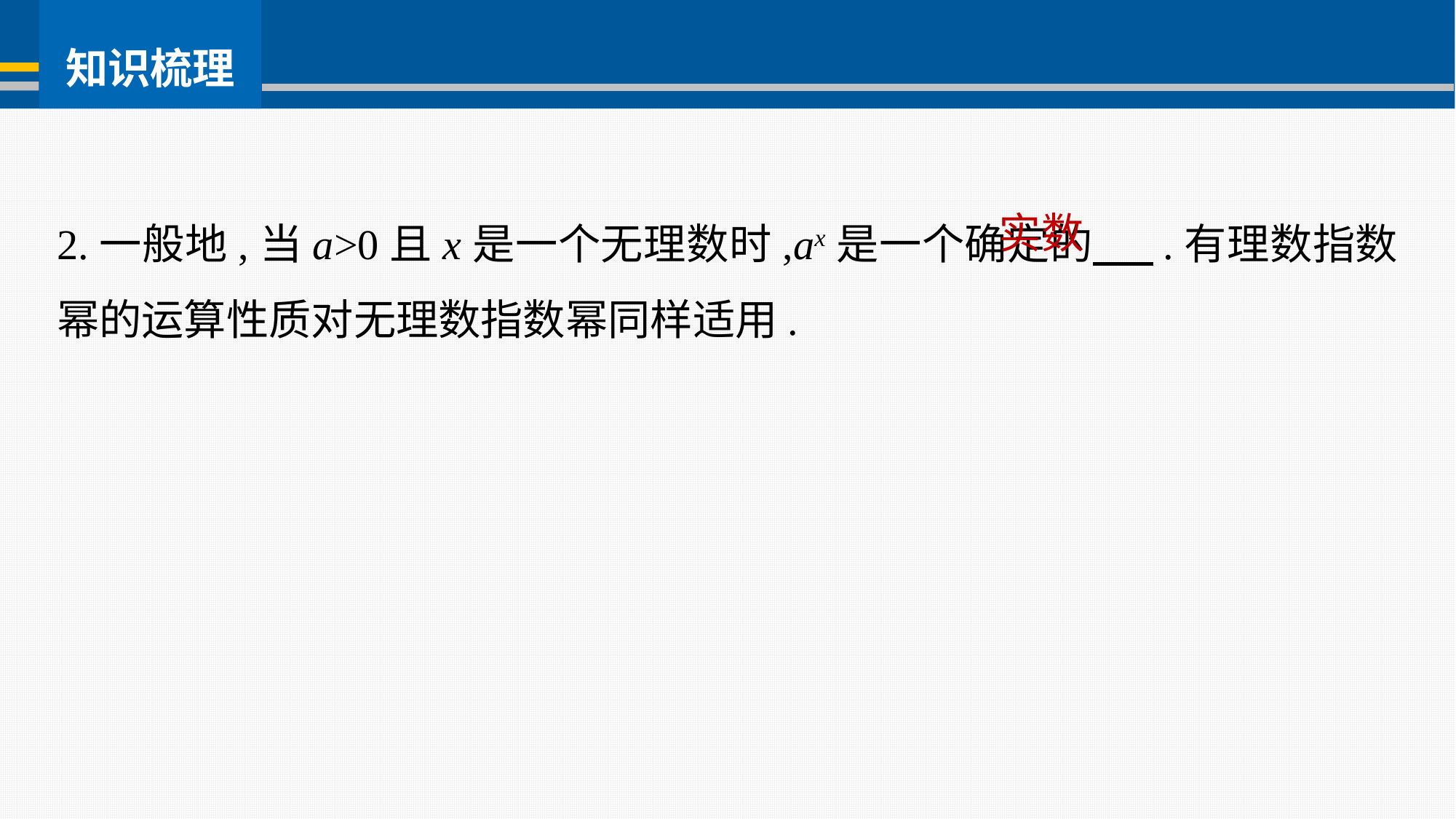

2.一般地,当a>0且x是一个无理数时,ax是一个确定的      .有理数指数幂的运算性质对无理数指数幂同样适用.
实数